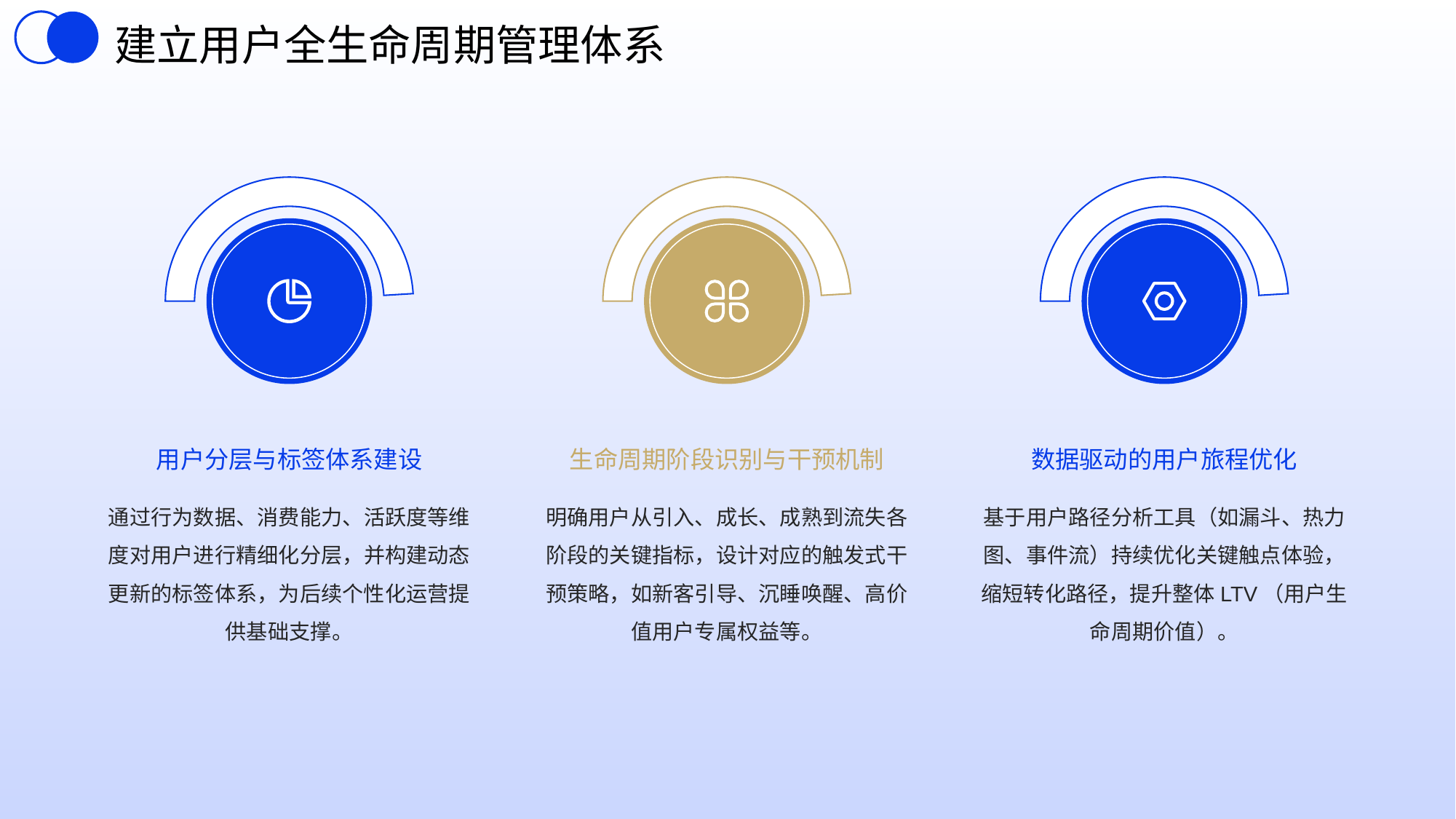

建立用户全生命周期管理体系

用户分层与标签体系建设
生命周期阶段识别与干预机制
数据驱动的用户旅程优化
通过行为数据、消费能力、活跃度等维度对用户进行精细化分层，并构建动态更新的标签体系，为后续个性化运营提供基础支撑。
明确用户从引入、成长、成熟到流失各阶段的关键指标，设计对应的触发式干预策略，如新客引导、沉睡唤醒、高价值用户专属权益等。
基于用户路径分析工具（如漏斗、热力图、事件流）持续优化关键触点体验，缩短转化路径，提升整体LTV（用户生命周期价值）。